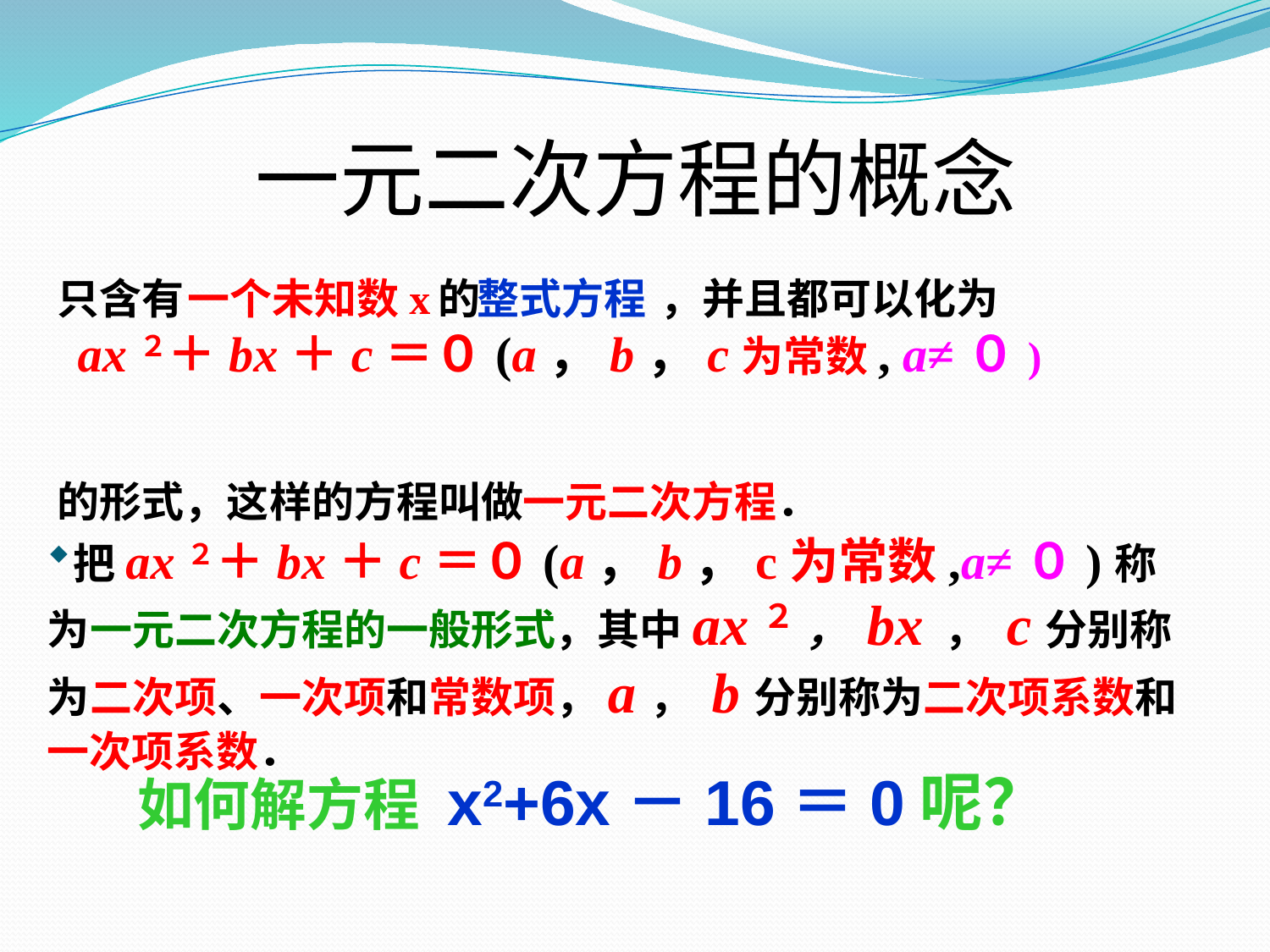

# 一元二次方程的概念
只含有　　　　　　的　　　　 ，并且都可以化为

的形式，这样的方程叫做一元二次方程．
一个未知数x
整式方程
ax２＋bx＋c＝０(a，b，c为常数, a≠０)
把ax２＋bx＋c＝０(a，b，c为常数,a≠０)称为一元二次方程的一般形式，其中ax２ ， bx ， c分别称为二次项、一次项和常数项，a， b分别称为二次项系数和一次项系数．
x2+6x－16＝0呢？
如何解方程